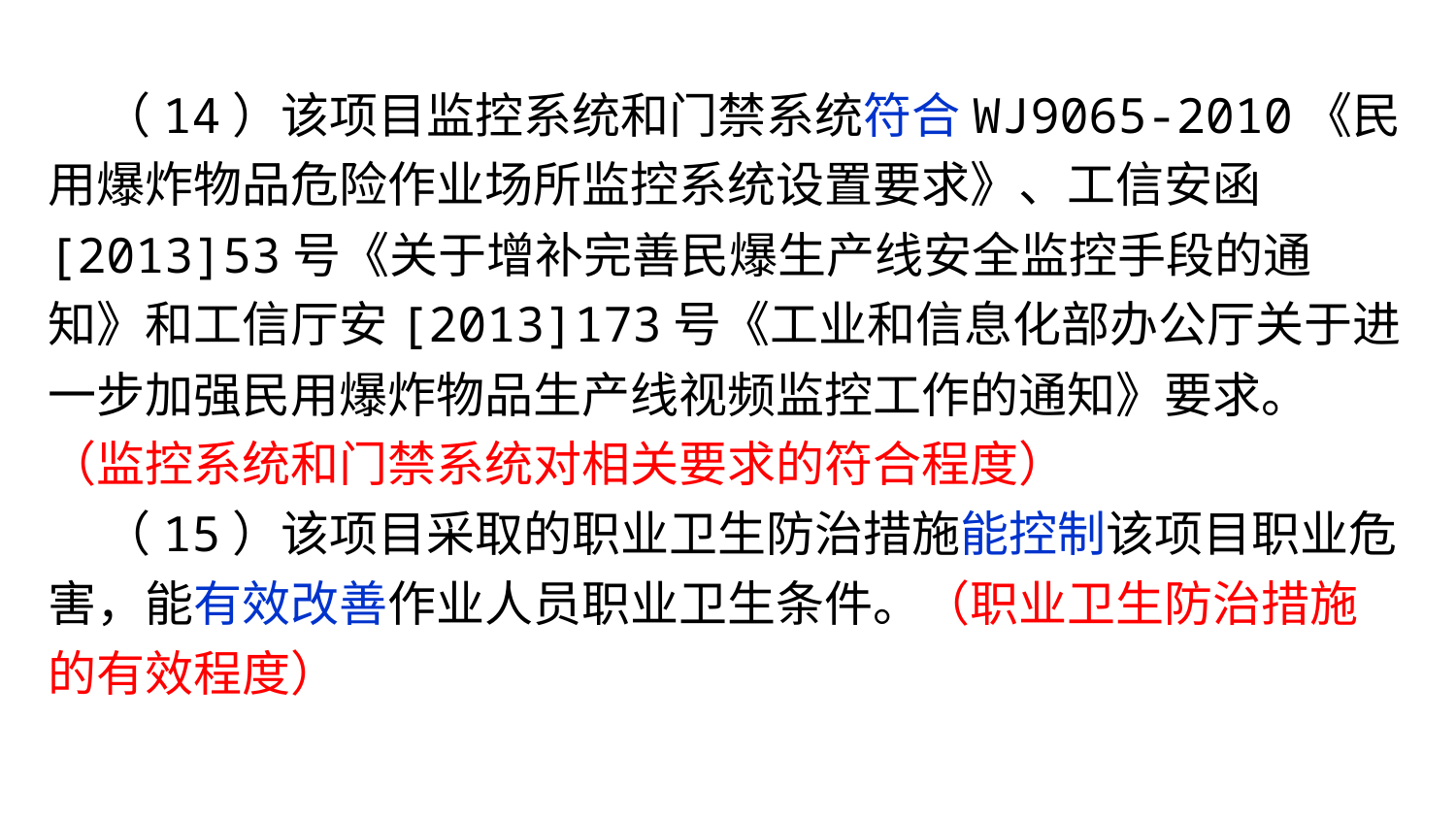

（14）该项目监控系统和门禁系统符合WJ9065-2010《民用爆炸物品危险作业场所监控系统设置要求》、工信安函[2013]53号《关于增补完善民爆生产线安全监控手段的通知》和工信厅安[2013]173号《工业和信息化部办公厅关于进一步加强民用爆炸物品生产线视频监控工作的通知》要求。（监控系统和门禁系统对相关要求的符合程度）
（15）该项目采取的职业卫生防治措施能控制该项目职业危害，能有效改善作业人员职业卫生条件。（职业卫生防治措施的有效程度）